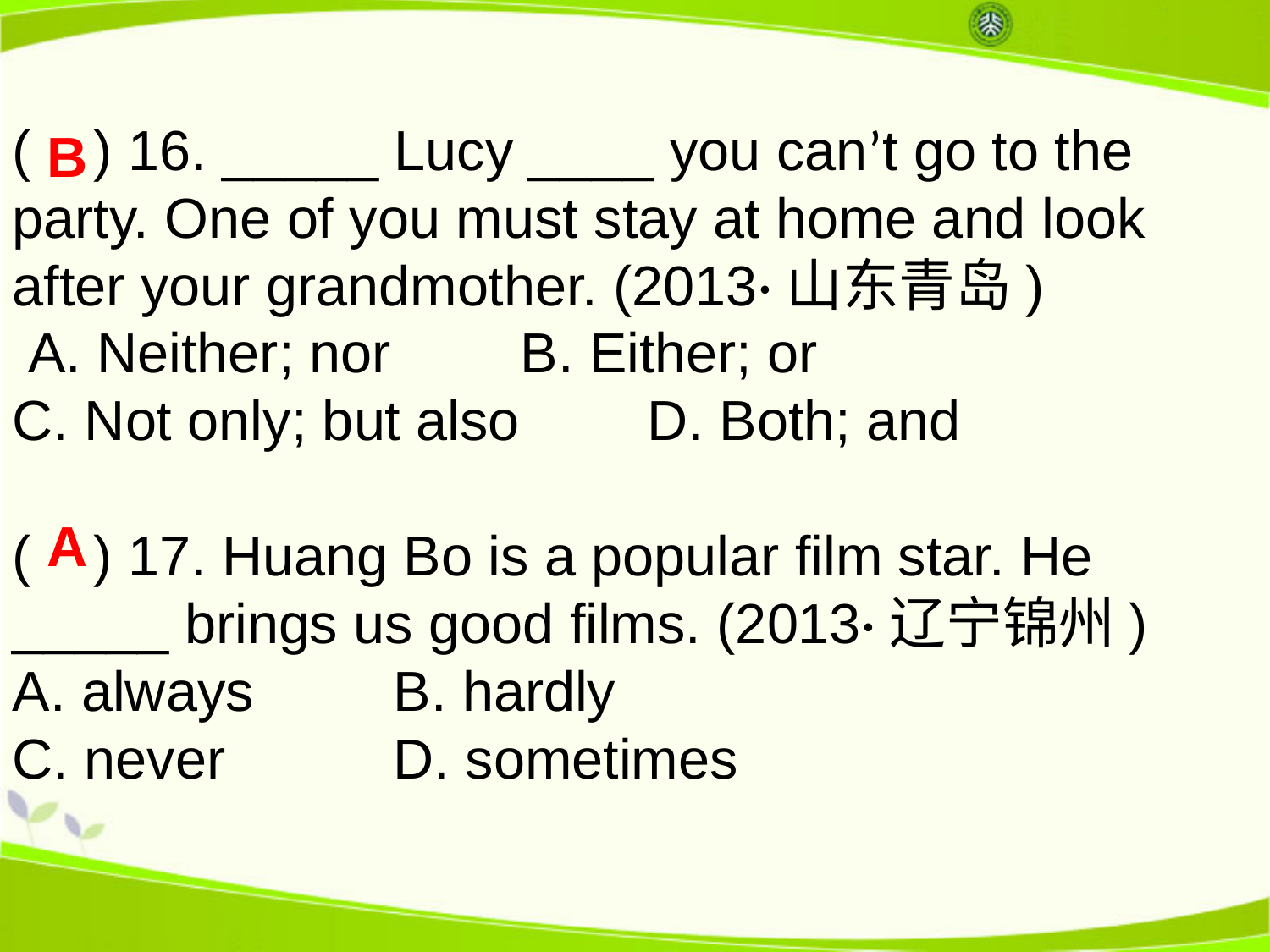

(    ) 16. _____ Lucy ____ you can’t go to the party. One of you must stay at home and look after your grandmother. (2013·山东青岛)
 A. Neither; nor		B. Either; or
C. Not only; but also	D. Both; and

(    ) 17. Huang Bo is a popular film star. He _____ brings us good films. (2013·辽宁锦州)
A. always		B. hardly
C. never		D. sometimes
B
A